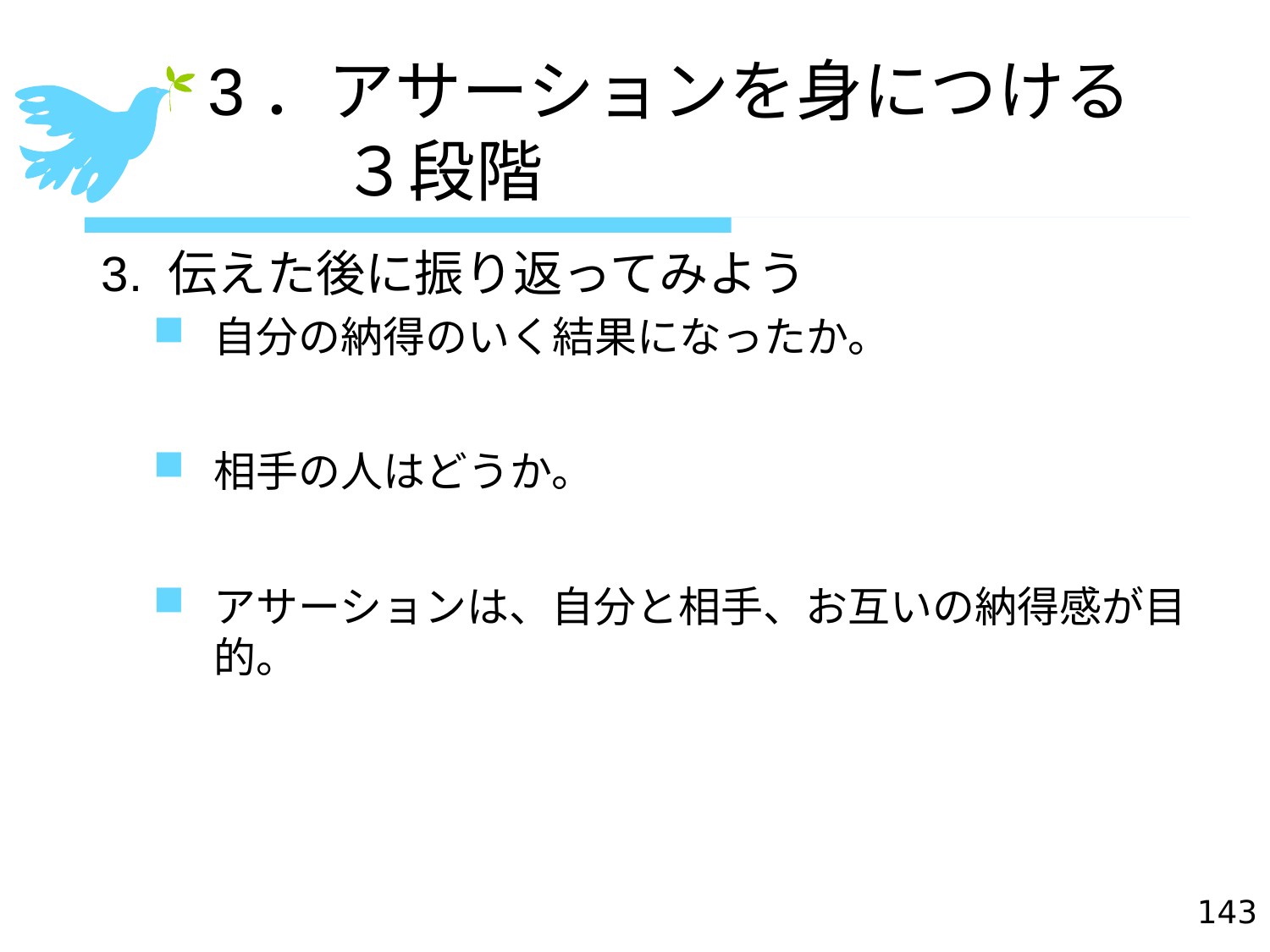

# 3．アサーションを身につける 　　３段階
 3. 伝えた後に振り返ってみよう
自分の納得のいく結果になったか。

相手の人はどうか。

アサーションは、自分と相手、お互いの納得感が目的。

143